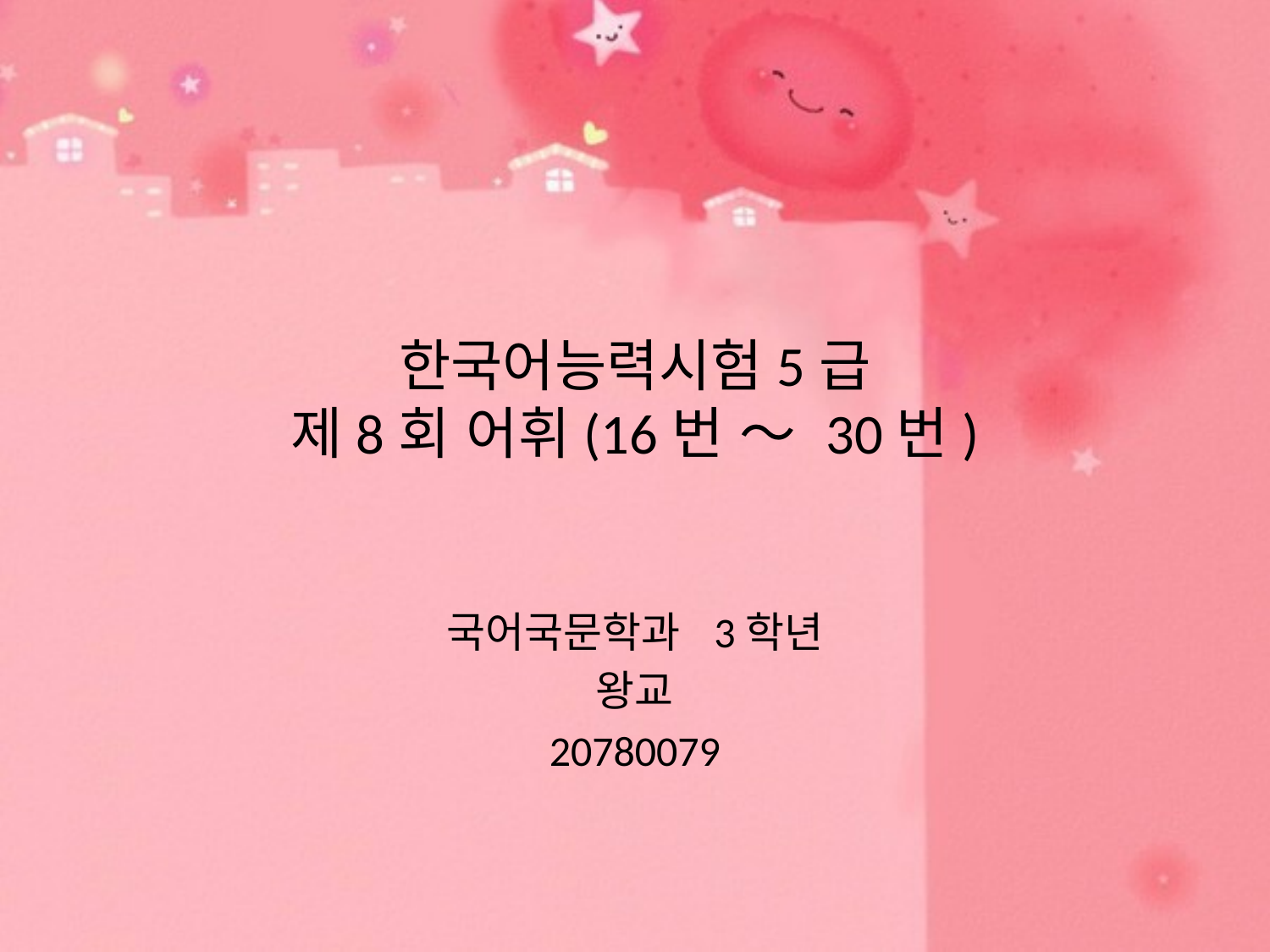

# 한국어능력시험5급 제8회 어휘(16번 ～ 30번)

국어국문학과  3학년
왕교
20780079